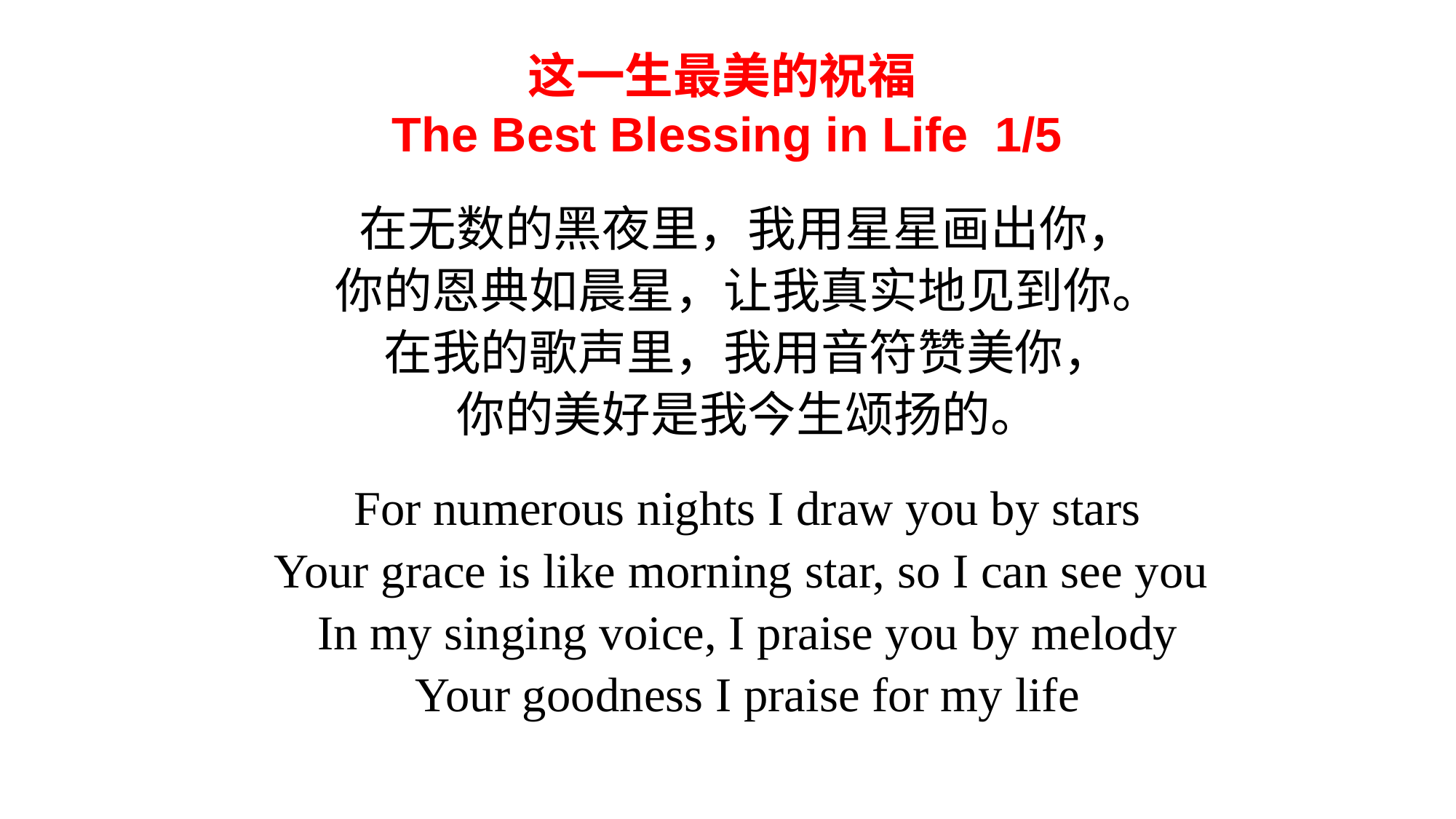

这一生最美的祝福
The Best Blessing in Life  1/5
在无数的黑夜里，我用星星画出你，
你的恩典如晨星，让我真实地见到你。
在我的歌声里，我用音符赞美你，
你的美好是我今生颂扬的。

For numerous nights I draw you by stars
Your grace is like morning star, so I can see you
In my singing voice, I praise you by melody
Your goodness I praise for my life